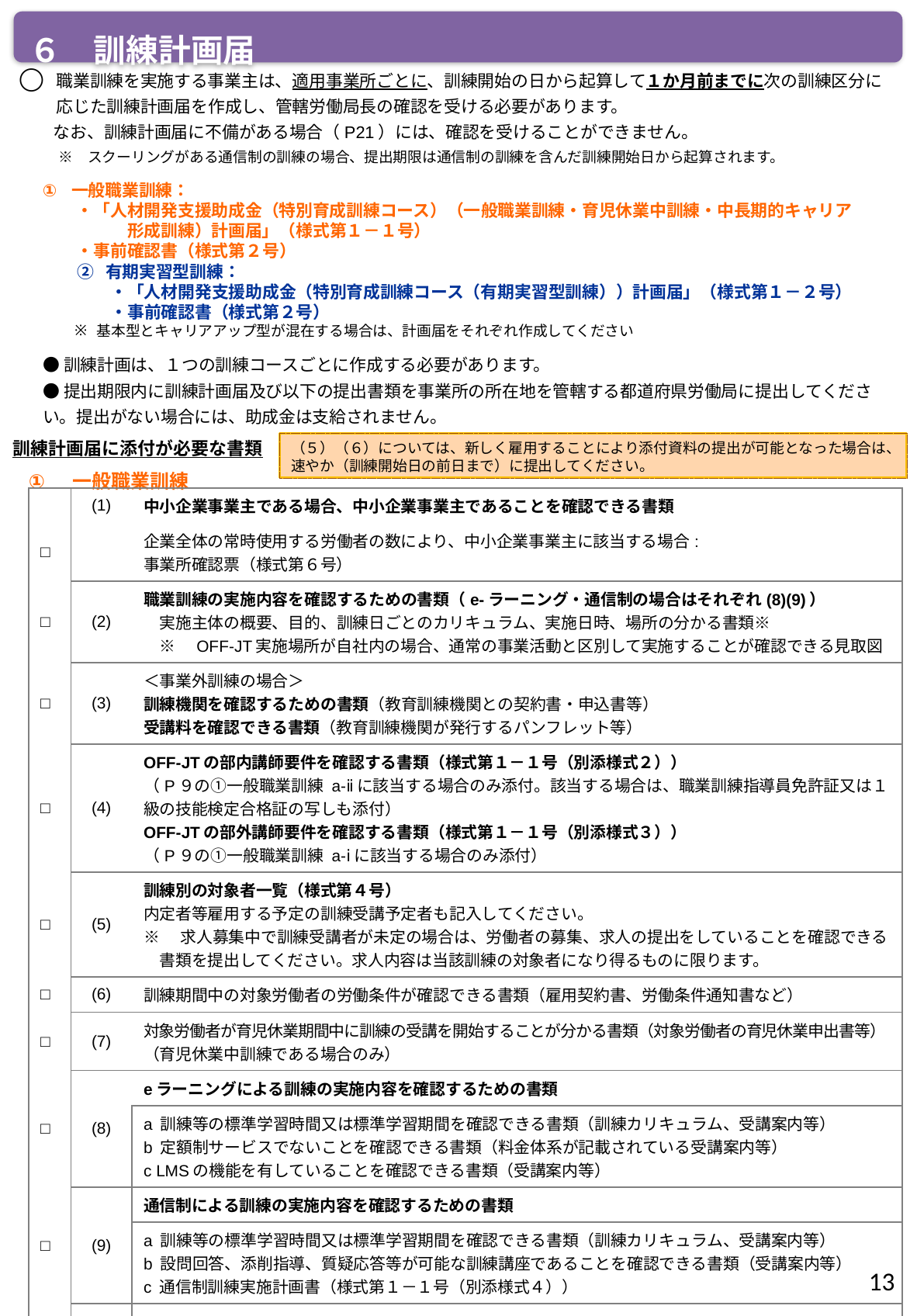

６　訓練計画届
職業訓練を実施する事業主は、適用事業所ごとに、訓練開始の日から起算して１か月前までに次の訓練区分に応じた訓練計画届を作成し、管轄労働局長の確認を受ける必要があります。
　　なお、訓練計画届に不備がある場合（P21）には、確認を受けることができません。
　　※　スクーリングがある通信制の訓練の場合、提出期限は通信制の訓練を含んだ訓練開始日から起算されます。

一般職業訓練：
・「人材開発支援助成金（特別育成訓練コース）（一般職業訓練・育児休業中訓練・中長期的キャリア
　　　形成訓練）計画届」（様式第１－１号）
・事前確認書（様式第２号）
②  有期実習型訓練：
　　・「人材開発支援助成金（特別育成訓練コース（有期実習型訓練））計画届」（様式第１－２号）
　　・事前確認書（様式第２号）
基本型とキャリアアップ型が混在する場合は、計画届をそれぞれ作成してください

●訓練計画は、１つの訓練コースごとに作成する必要があります。
●提出期限内に訓練計画届及び以下の提出書類を事業所の所在地を管轄する都道府県労働局に提出してください。提出がない場合には、助成金は支給されません。

訓練計画届に添付が必要な書類

（５）（６）については、新しく雇用することにより添付資料の提出が可能となった場合は、
速やか（訓練開始日の前日まで）に提出してください。
一般職業訓練

|  | (1) | 中小企業事業主である場合、中小企業事業主であることを確認できる書類 |
| --- | --- | --- |
| □ |  | 企業全体の常時使用する労働者の数により、中小企業事業主に該当する場合: 事業所確認票（様式第６号） |
| □ | (2) | 職業訓練の実施内容を確認するための書類（e-ラーニング・通信制の場合はそれぞれ(8)(9)） 　実施主体の概要、目的、訓練日ごとのカリキュラム、実施日時、場所の分かる書類※ 　※　OFF-JT実施場所が自社内の場合、通常の事業活動と区別して実施することが確認できる見取図 |
| □ | (3) | ＜事業外訓練の場合＞ 訓練機関を確認するための書類（教育訓練機関との契約書・申込書等） 受講料を確認できる書類（教育訓練機関が発行するパンフレット等） |
| □ | (4) | OFF-JTの部内講師要件を確認する書類（様式第１－１号（別添様式２）） （P９の①一般職業訓練 a-ⅱに該当する場合のみ添付。該当する場合は、職業訓練指導員免許証又は１級の技能検定合格証の写しも添付） OFF-JTの部外講師要件を確認する書類（様式第１－１号（別添様式３）） （P９の①一般職業訓練 a-ⅰに該当する場合のみ添付） |
| □ | (5) | 訓練別の対象者一覧（様式第４号） 内定者等雇用する予定の訓練受講予定者も記入してください。 ※　求人募集中で訓練受講者が未定の場合は、労働者の募集、求人の提出をしていることを確認できる 　書類を提出してください。求人内容は当該訓練の対象者になり得るものに限ります。 |
| □ | (6) | 訓練期間中の対象労働者の労働条件が確認できる書類（雇用契約書、労働条件通知書など） |
| □ | (7) | 対象労働者が育児休業期間中に訓練の受講を開始することが分かる書類（対象労働者の育児休業申出書等） （育児休業中訓練である場合のみ） |
| □ | (8) | eラーニングによる訓練の実施内容を確認するための書類 |
|  |  | a 訓練等の標準学習時間又は標準学習期間を確認できる書類（訓練カリキュラム、受講案内等） b 定額制サービスでないことを確認できる書類（料金体系が記載されている受講案内等） c LMSの機能を有していることを確認できる書類（受講案内等） |
| □ | (9) | 通信制による訓練の実施内容を確認するための書類 |
|  |  | a 訓練等の標準学習時間又は標準学習期間を確認できる書類（訓練カリキュラム、受講案内等） b 設問回答、添削指導、質疑応答等が可能な訓練講座であることを確認できる書類（受講案内等） c 通信制訓練実施計画書（様式第１－１号（別添様式４）） |
| □ | (10) | 定額制サービスでないことを確認できる書類（料金体系が記載されている受講案内等）(同時双方向型の通信訓練の場合のみ) |
| □ | (11) | その他、管轄労働局長が必要と認める書類 |
13